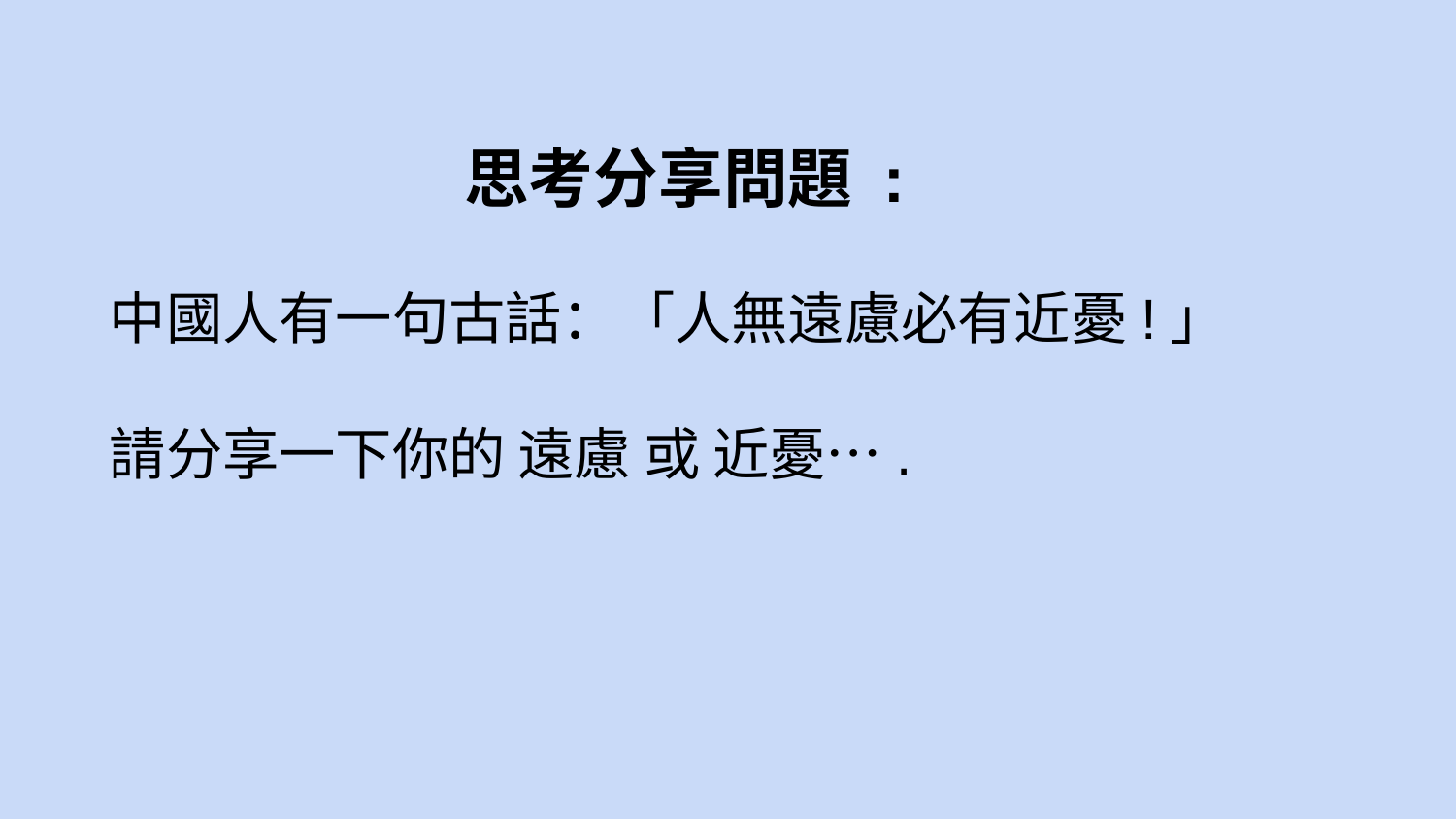

思考分享問題 :

中國人有一句古話：「人無遠慮必有近憂!」

請分享一下你的 遠慮 或 近憂….